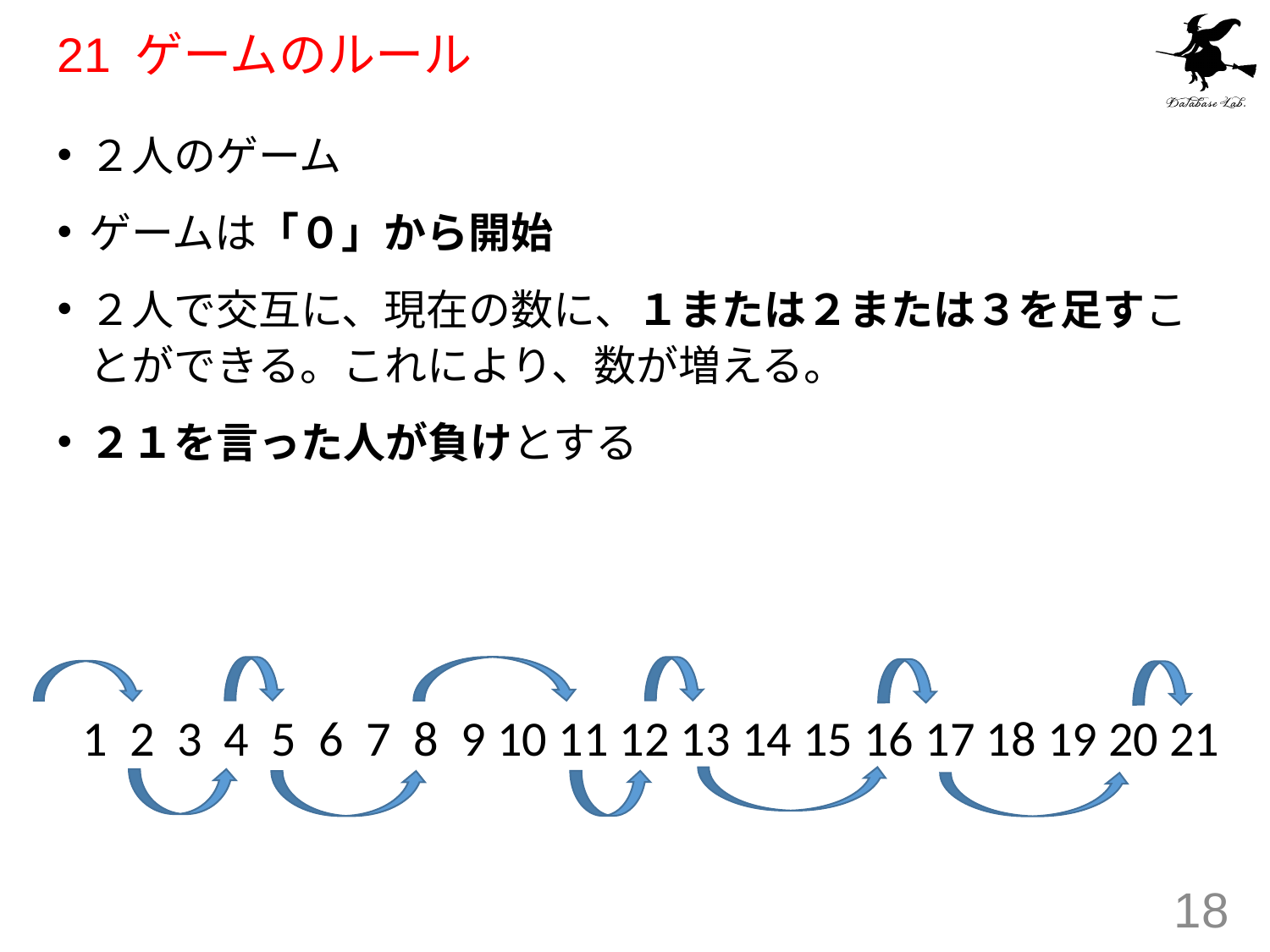

# 21 ゲームのルール
２人のゲーム
ゲームは「０」から開始
２人で交互に、現在の数に、１または２または３を足すことができる。これにより、数が増える。
２１を言った人が負けとする

1  2  3  4  5  6  7  8  9 10 11 12 13 14 15 16 17 18 19 20 21

18